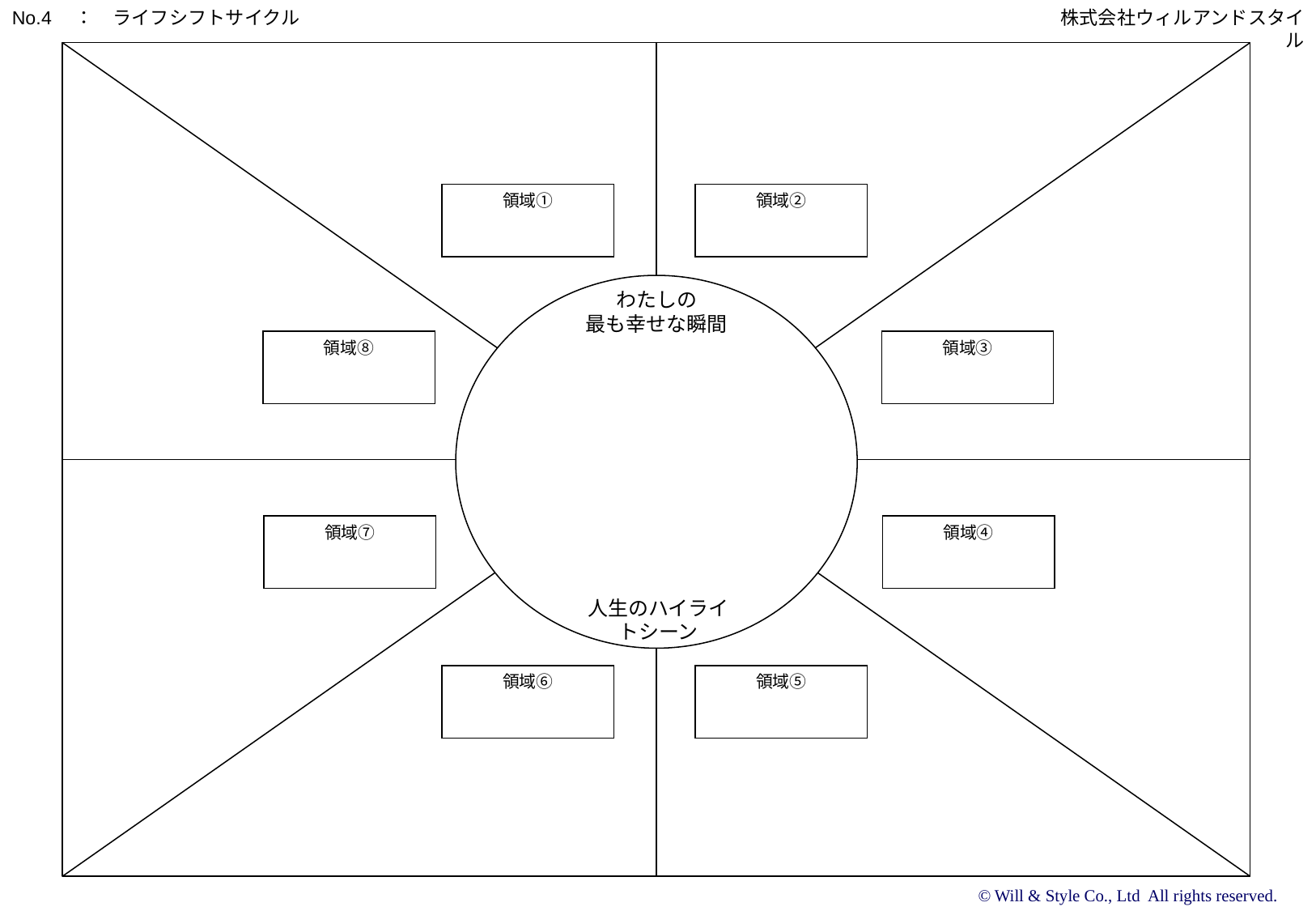

No.4　：　ライフシフトサイクル
株式会社ウィルアンドスタイル

領域①

領域②

わたしの
最も幸せな瞬間
領域⑧

領域③

領域⑦

領域④

人生のハイライトシーン
領域⑥

領域⑤